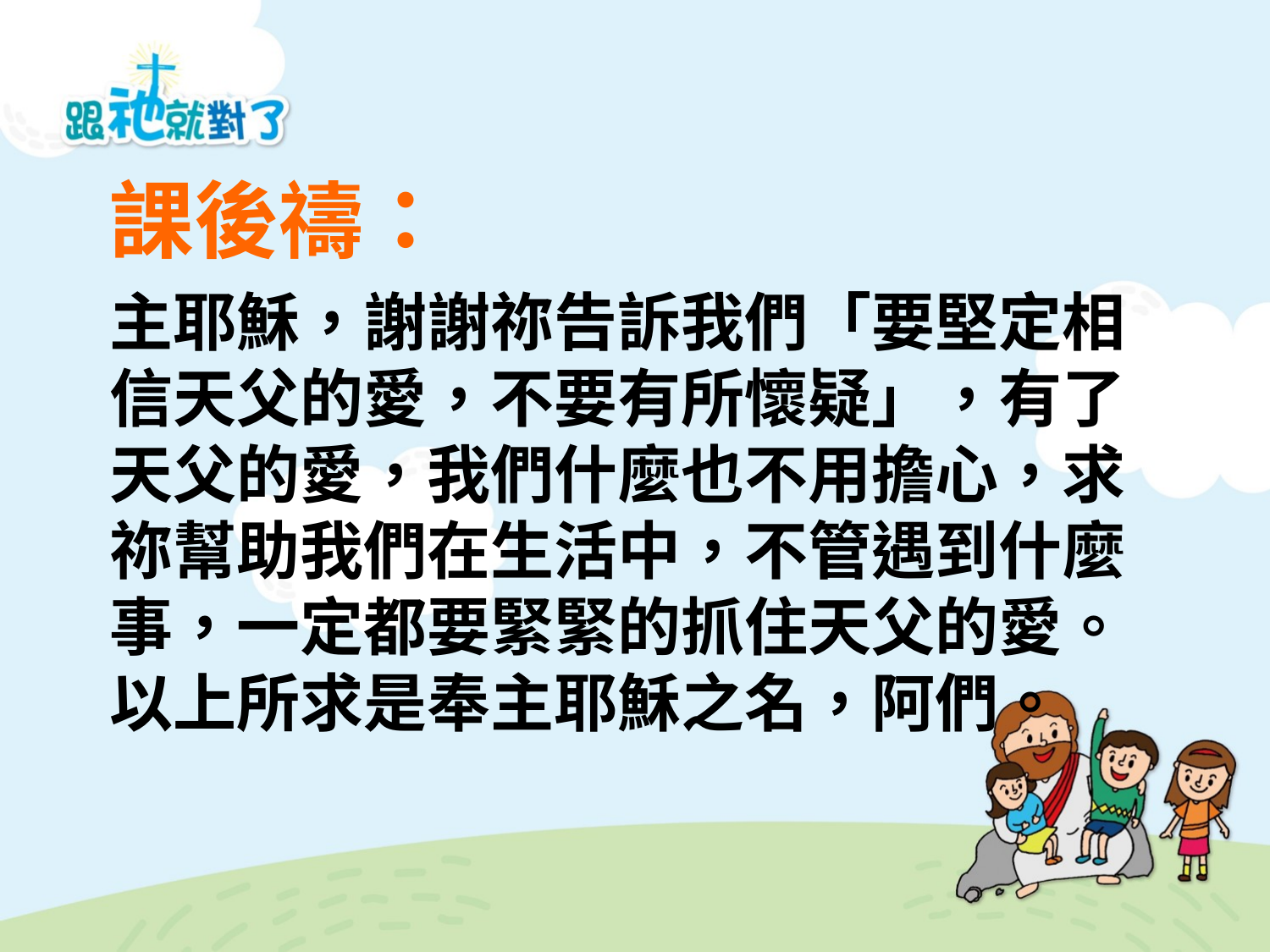

課後禱：
主耶穌，謝謝祢告訴我們「要堅定相信天父的愛，不要有所懷疑」，有了天父的愛，我們什麼也不用擔心，求祢幫助我們在生活中，不管遇到什麼事，一定都要緊緊的抓住天父的愛。以上所求是奉主耶穌之名，阿們。